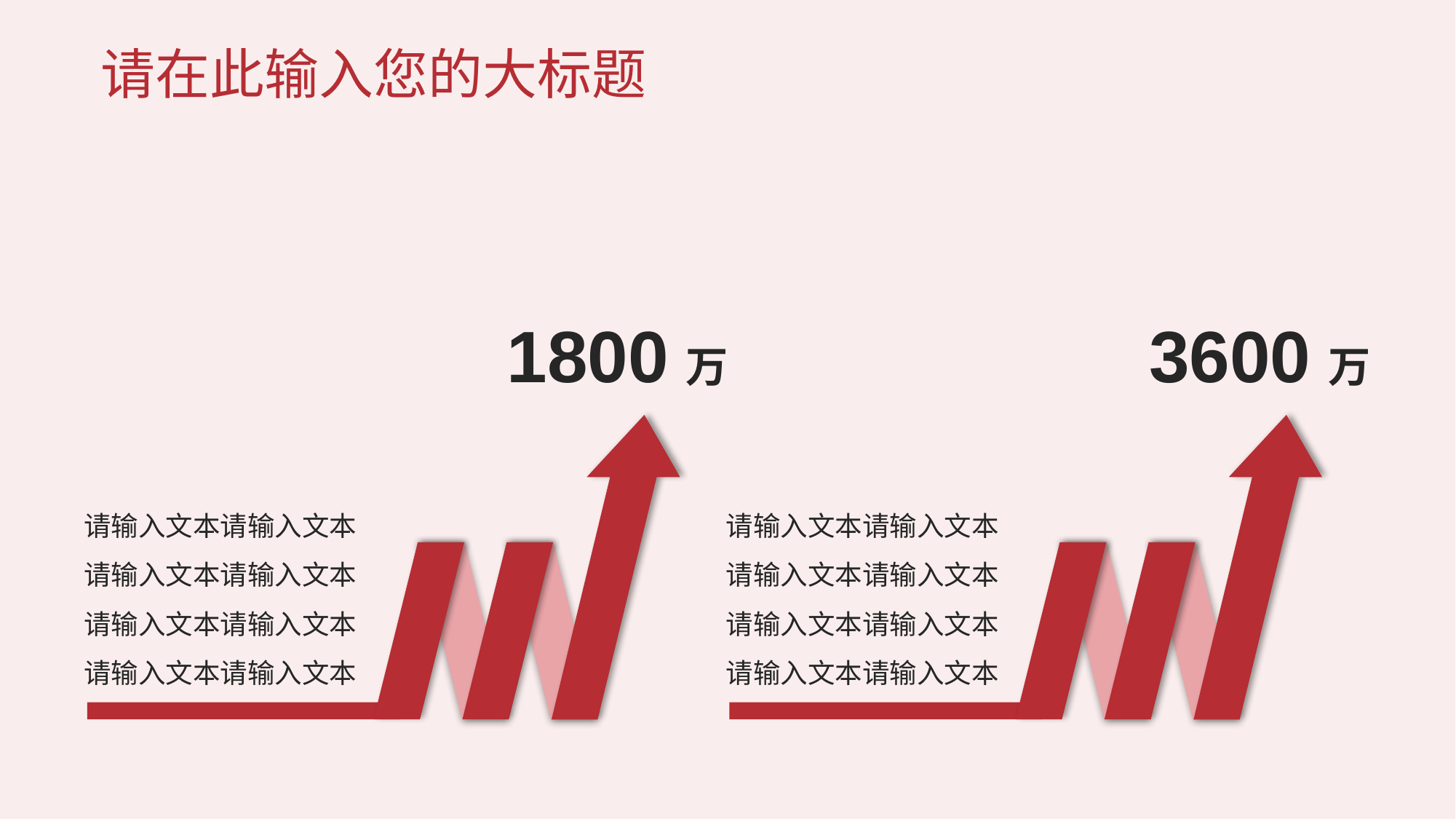

# 请在此输入您的大标题
1800万
3600万

请输入文本请输入文本请输入文本请输入文本请输入文本请输入文本请输入文本请输入文本
请输入文本请输入文本请输入文本请输入文本请输入文本请输入文本请输入文本请输入文本